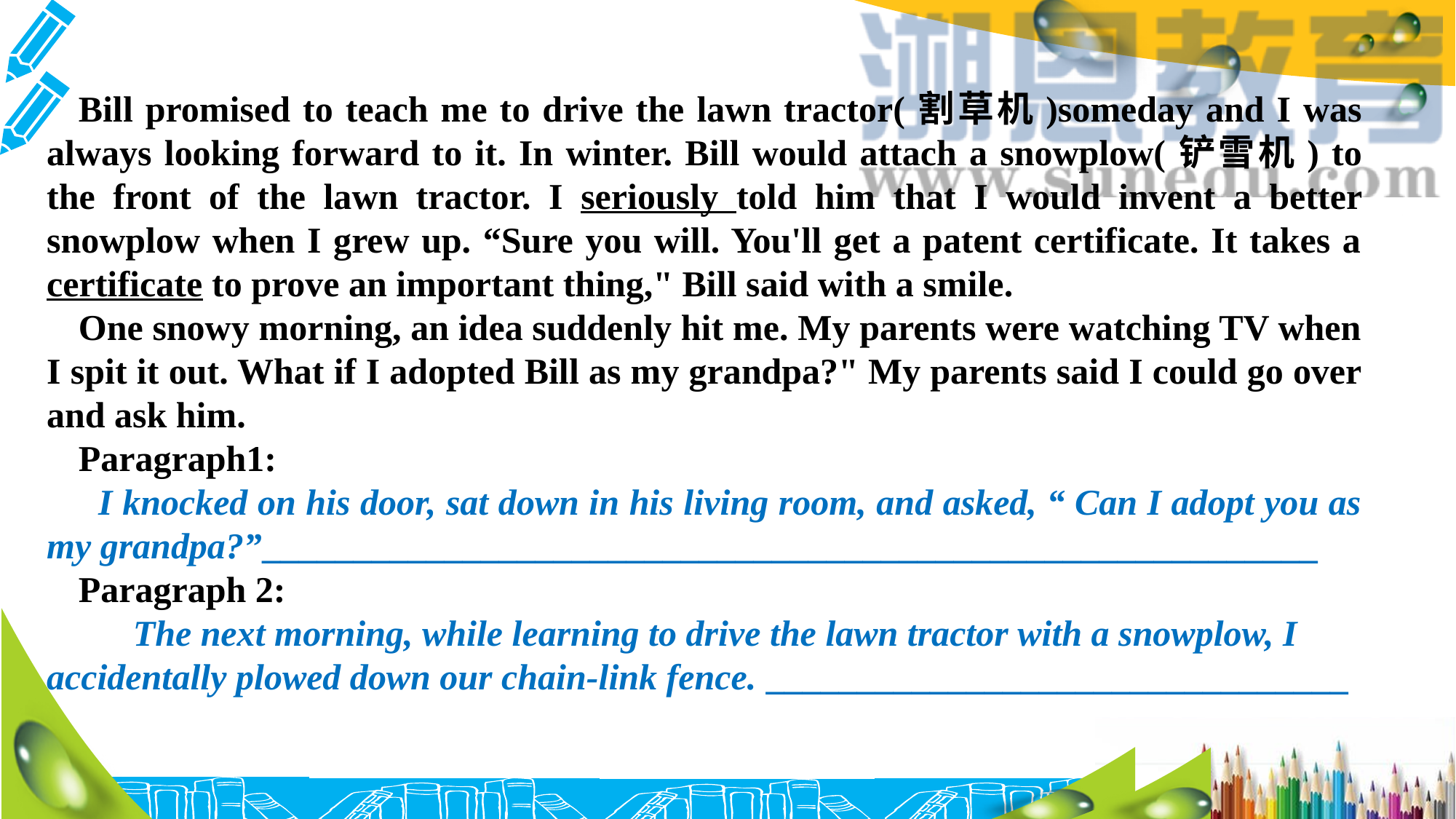

Bill promised to teach me to drive the lawn tractor(割草机)someday and I was always looking forward to it. In winter. Bill would attach a snowplow(铲雪机) to the front of the lawn tractor. I seriously told him that I would invent a better snowplow when I grew up. “Sure you will. You'll get a patent certificate. It takes a certificate to prove an important thing," Bill said with a smile.
One snowy morning, an idea suddenly hit me. My parents were watching TV when I spit it out. What if I adopted Bill as my grandpa?" My parents said I could go over and ask him.
Paragraph1:
  I knocked on his door, sat down in his living room, and asked, “ Can I adopt you as my grandpa?”__________________________________________________________
Paragraph 2:
      The next morning, while learning to drive the lawn tractor with a snowplow, I accidentally plowed down our chain-link fence. ________________________________